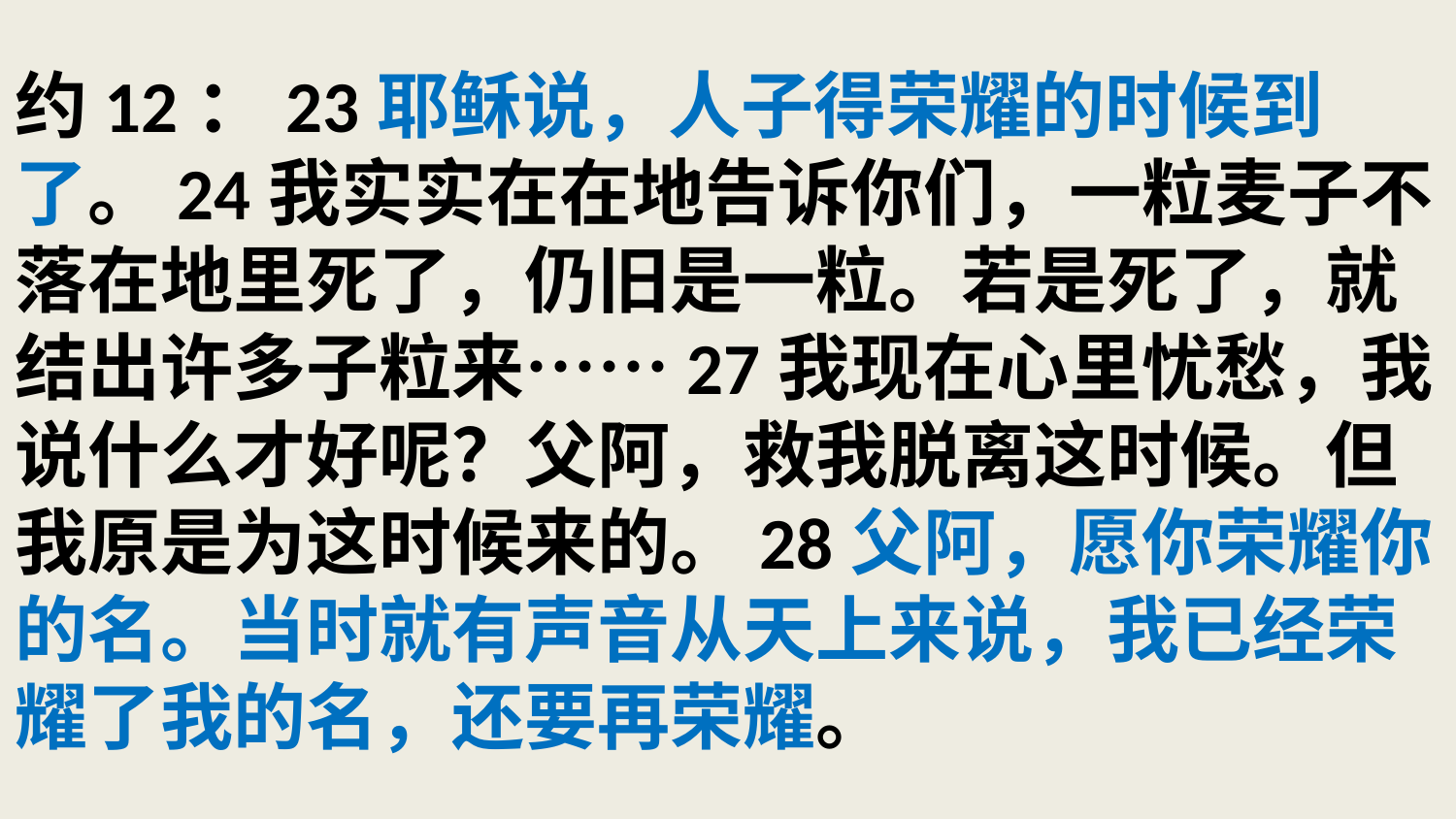

# 约12：23耶稣说，人子得荣耀的时候到了。24我实实在在地告诉你们，一粒麦子不落在地里死了，仍旧是一粒。若是死了，就结出许多子粒来……27我现在心里忧愁，我说什么才好呢？父阿，救我脱离这时候。但我原是为这时候来的。28父阿，愿你荣耀你的名。当时就有声音从天上来说，我已经荣耀了我的名，还要再荣耀。